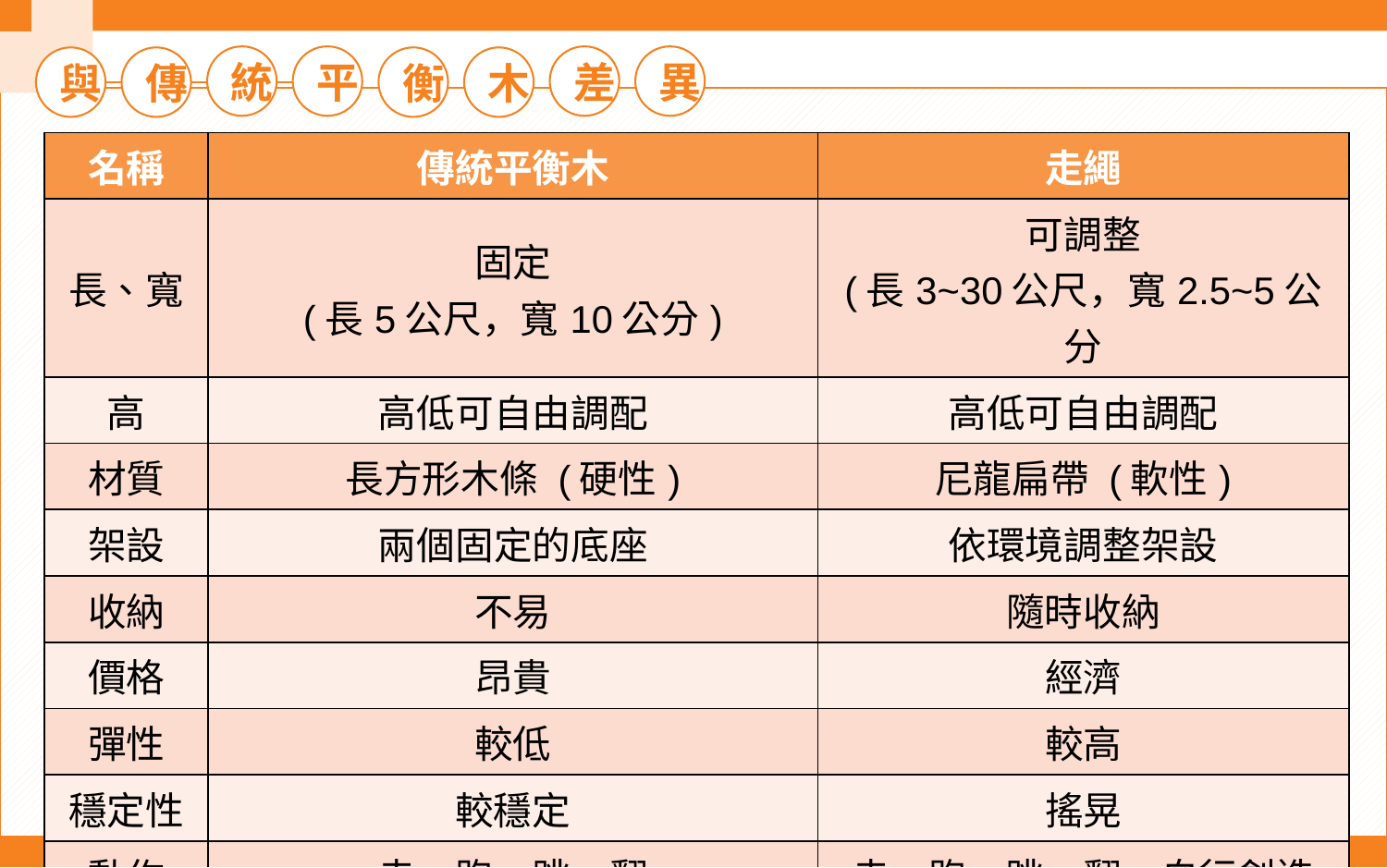

統
平
差
異
與
傳
衡
木

| 名稱 | 傳統平衡木 | 走繩 |
| --- | --- | --- |
| 長、寬 | 固定 (長5公尺，寬10公分) | 可調整 (長3~30公尺，寬2.5~5公分 |
| 高 | 高低可自由調配 | 高低可自由調配 |
| 材質 | 長方形木條 (硬性) | 尼龍扁帶 (軟性) |
| 架設 | 兩個固定的底座 | 依環境調整架設 |
| 收納 | 不易 | 隨時收納 |
| 價格 | 昂貴 | 經濟 |
| 彈性 | 較低 | 較高 |
| 穩定性 | 較穩定 | 搖晃 |
| 動作 | 走、跑、跳、翻 | 走、跑、跳、翻、自行創造 |